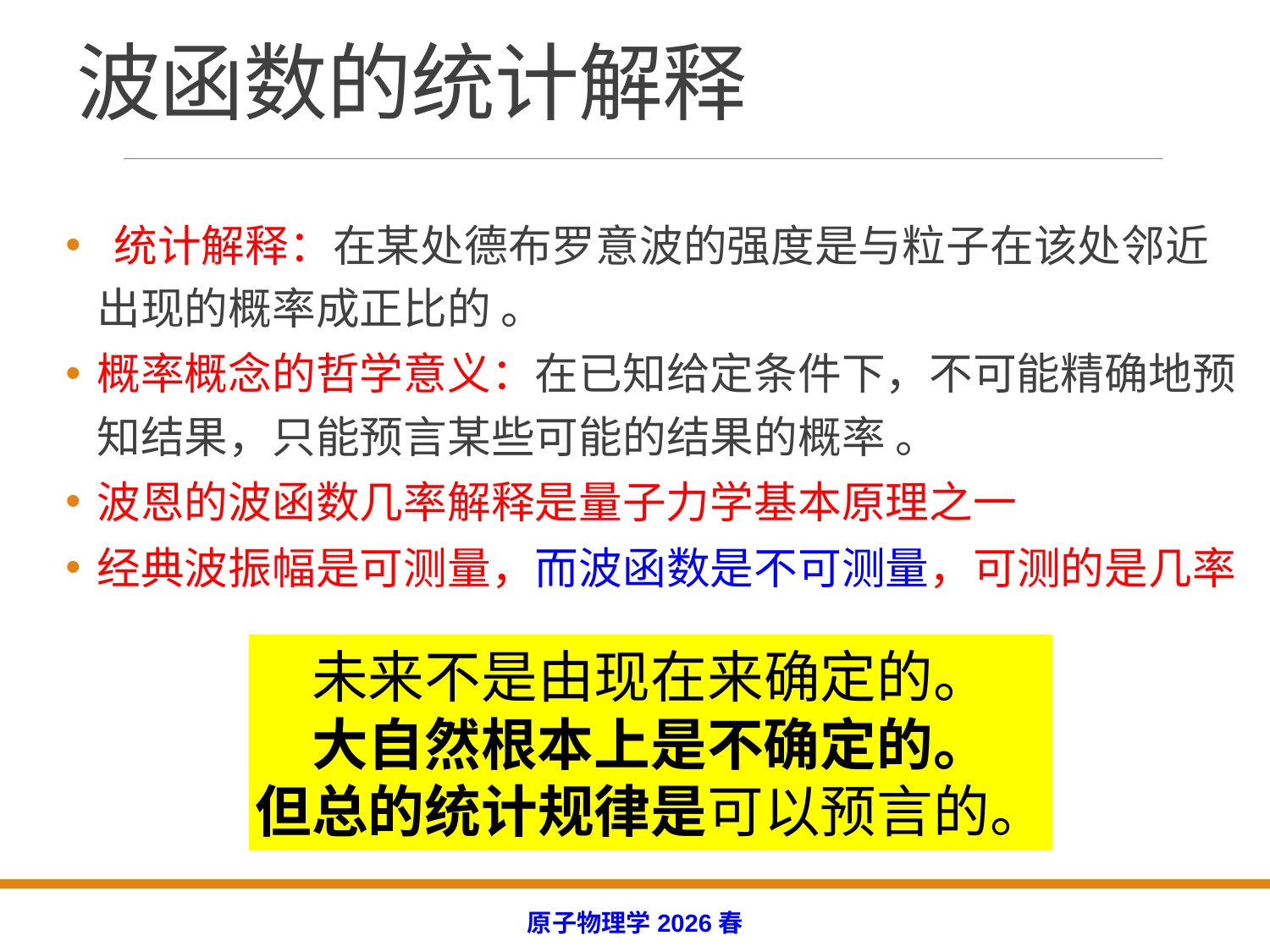

# 波函数的统计解释
 统计解释：在某处德布罗意波的强度是与粒子在该处邻近出现的概率成正比的 。
概率概念的哲学意义：在已知给定条件下，不可能精确地预知结果，只能预言某些可能的结果的概率 。
波恩的波函数几率解释是量子力学基本原理之一
经典波振幅是可测量，而波函数是不可测量，可测的是几率
未来不是由现在来确定的。
大自然根本上是不确定的。
但总的统计规律是可以预言的。
原子物理学2026春
64